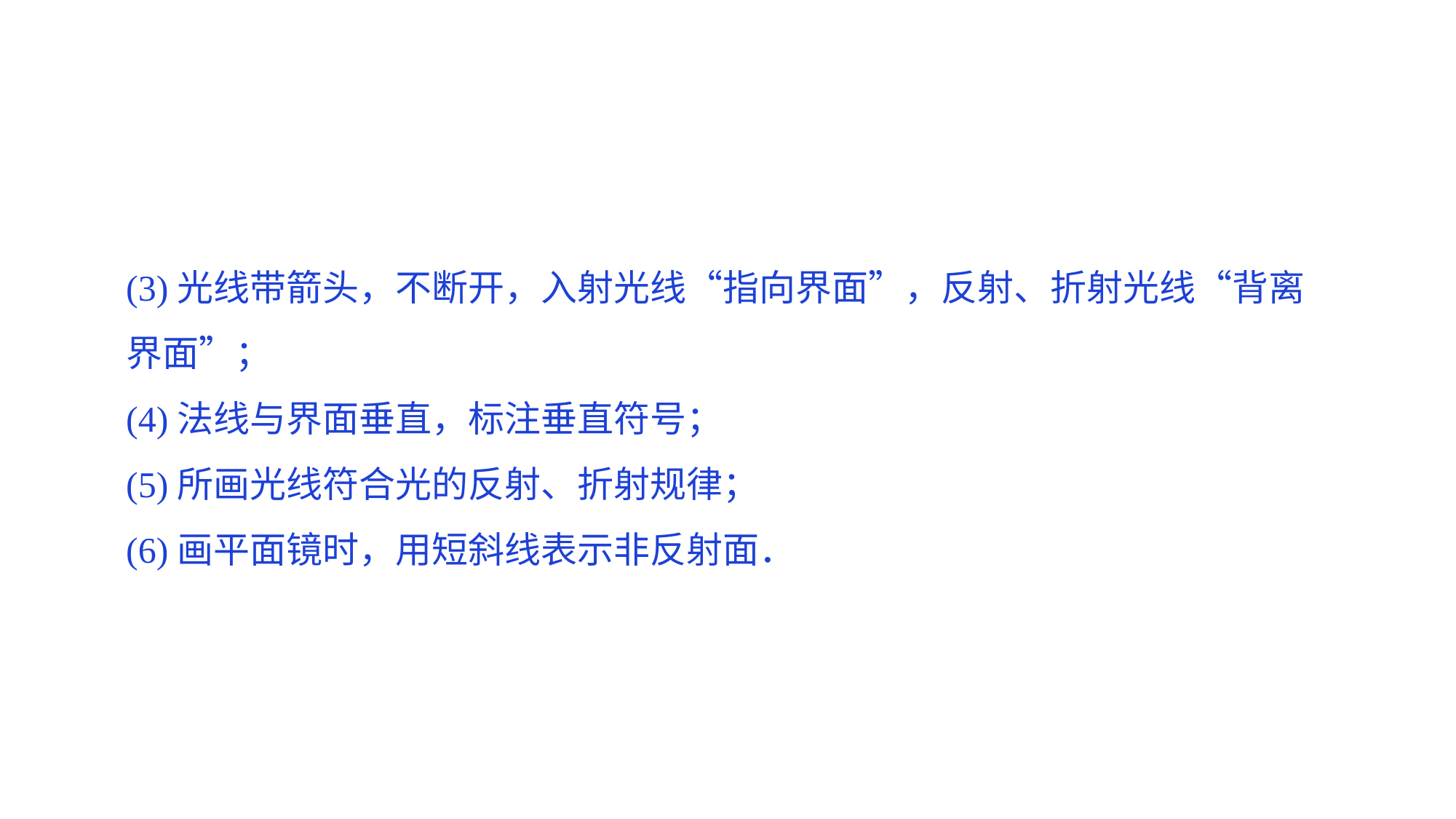

(3)光线带箭头，不断开，入射光线“指向界面”，反射、折射光线“背离界面”；
(4)法线与界面垂直，标注垂直符号；
(5)所画光线符合光的反射、折射规律；
(6)画平面镜时，用短斜线表示非反射面．